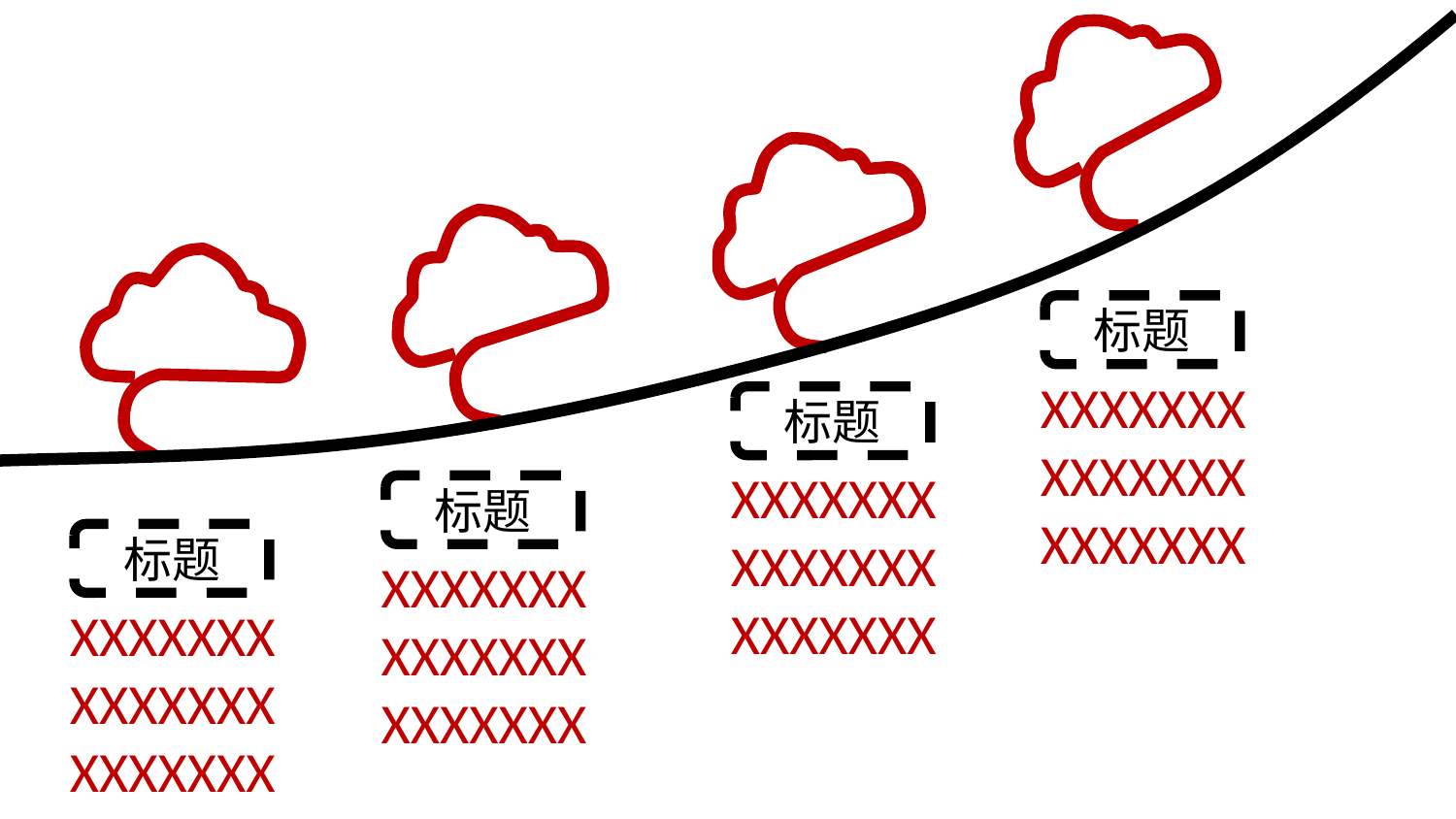

标题
XXXXXXXXXXXXXXXXXXXXX
标题
XXXXXXXXXXXXXXXXXXXXX
标题
标题
XXXXXXXXXXXXXXXXXXXXX
XXXXXXXXXXXXXXXXXXXXX